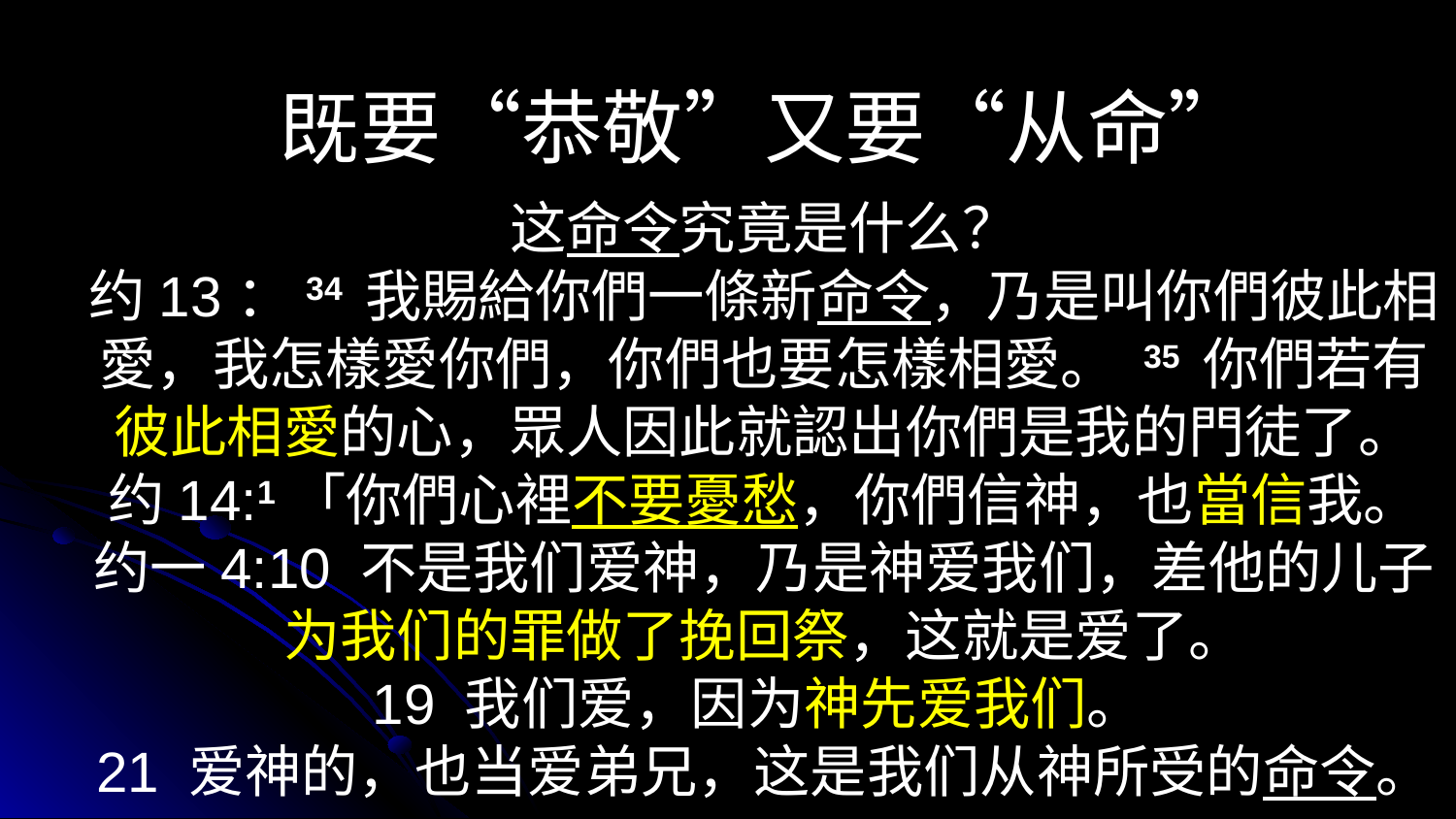

既要“恭敬”又要“从命”
这命令究竟是什么？
约13：34 我賜給你們一條新命令，乃是叫你們彼此相愛，我怎樣愛你們，你們也要怎樣相愛。 35 你們若有彼此相愛的心，眾人因此就認出你們是我的門徒了。约14:1「你們心裡不要憂愁，你們信神，也當信我。
约一4:10 不是我们爱神，乃是神爱我们，差他的儿子为我们的罪做了挽回祭，这就是爱了。
19 我们爱，因为神先爱我们。
21 爱神的，也当爱弟兄，这是我们从神所受的命令。